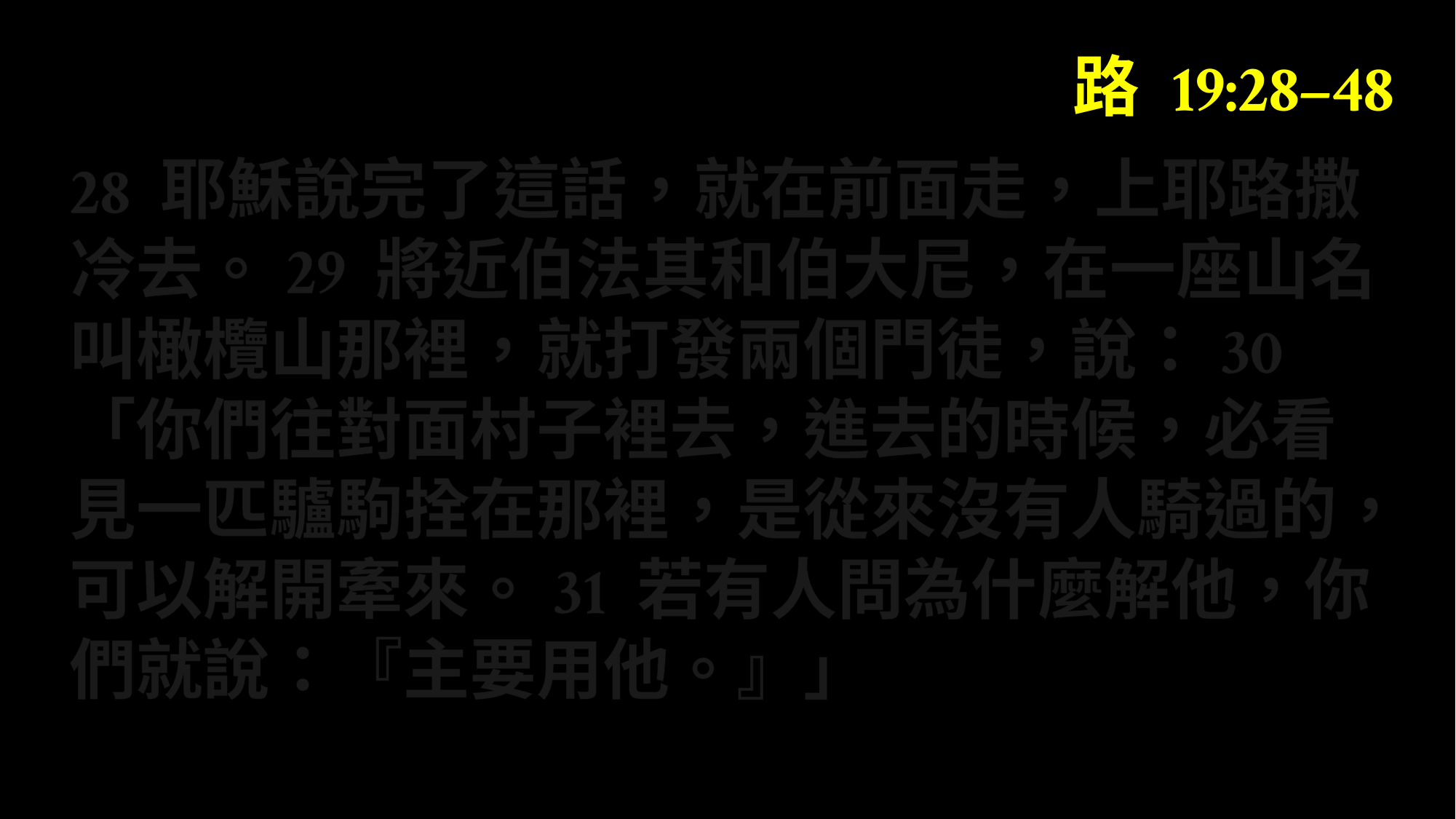

路 19:28–48
28 耶穌說完了這話，就在前面走，上耶路撒冷去。29 將近伯法其和伯大尼，在一座山名叫橄欖山那裡，就打發兩個門徒，說：30 「你們往對面村子裡去，進去的時候，必看見一匹驢駒拴在那裡，是從來沒有人騎過的，可以解開牽來。31 若有人問為什麼解他，你們就說：『主要用他。』」